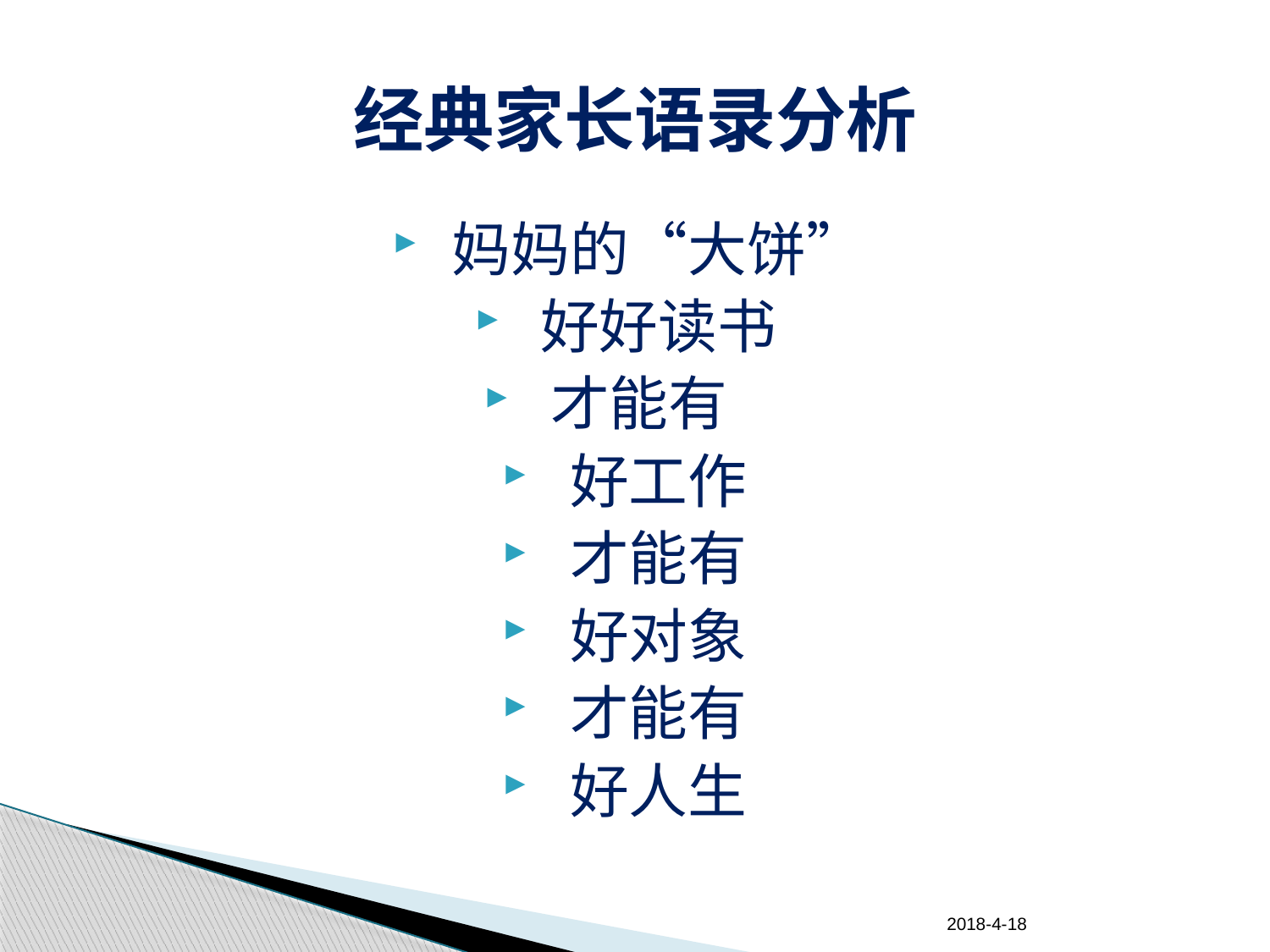

# 经典家长语录分析
妈妈的“大饼”
好好读书
才能有
好工作
才能有
好对象
才能有
好人生
2018-4-18